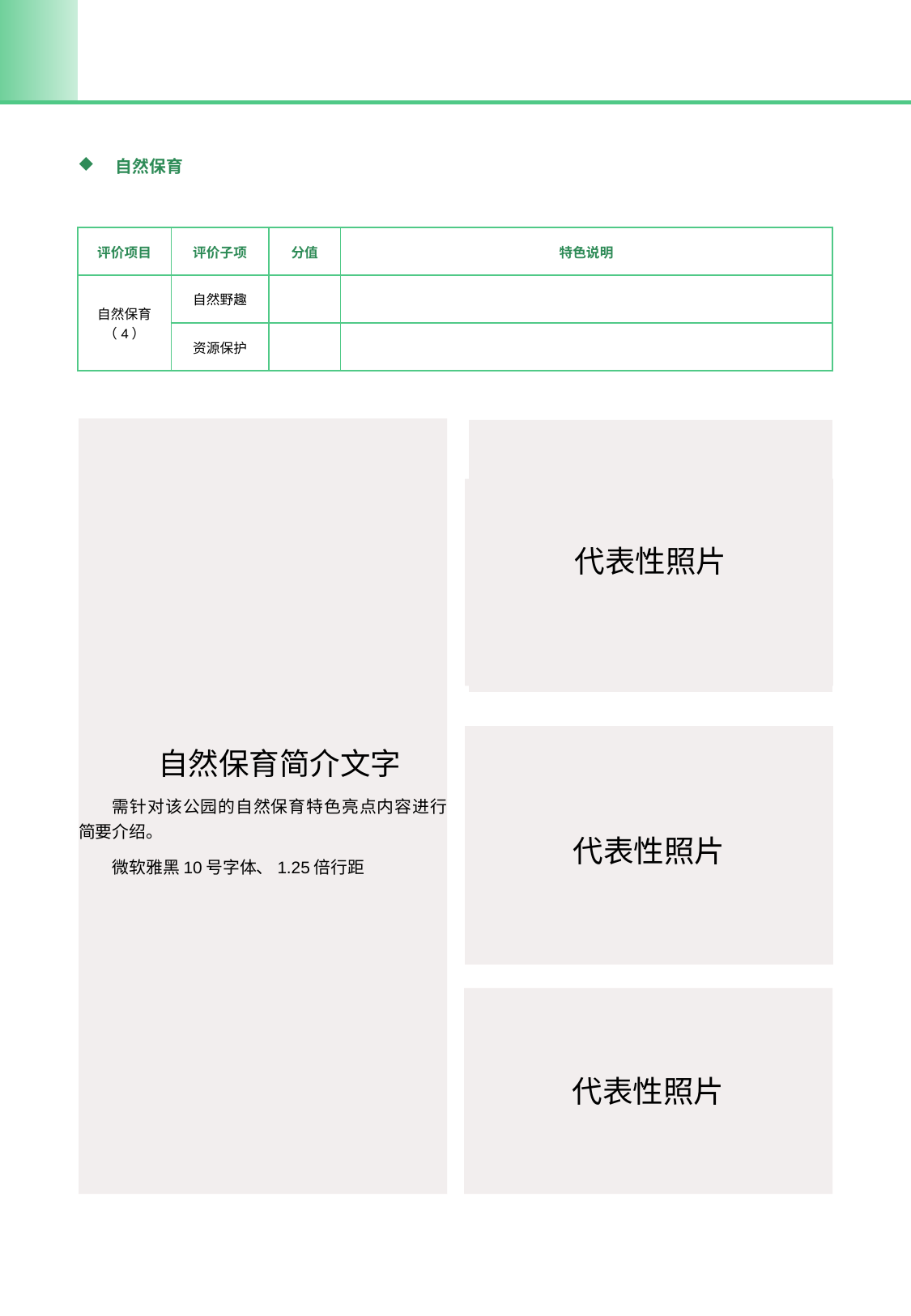

自然保育

| 评价项目 | 评价子项 | 分值 | 特色说明 |
| --- | --- | --- | --- |
| 自然保育 （4） | 自然野趣 |  |  |
|  | 资源保护 |  |  |
自然保育简介文字
需针对该公园的自然保育特色亮点内容进行简要介绍。
微软雅黑10号字体、1.25倍行距
代表性照片
示范代表性照片
代表性照片
代表性照片